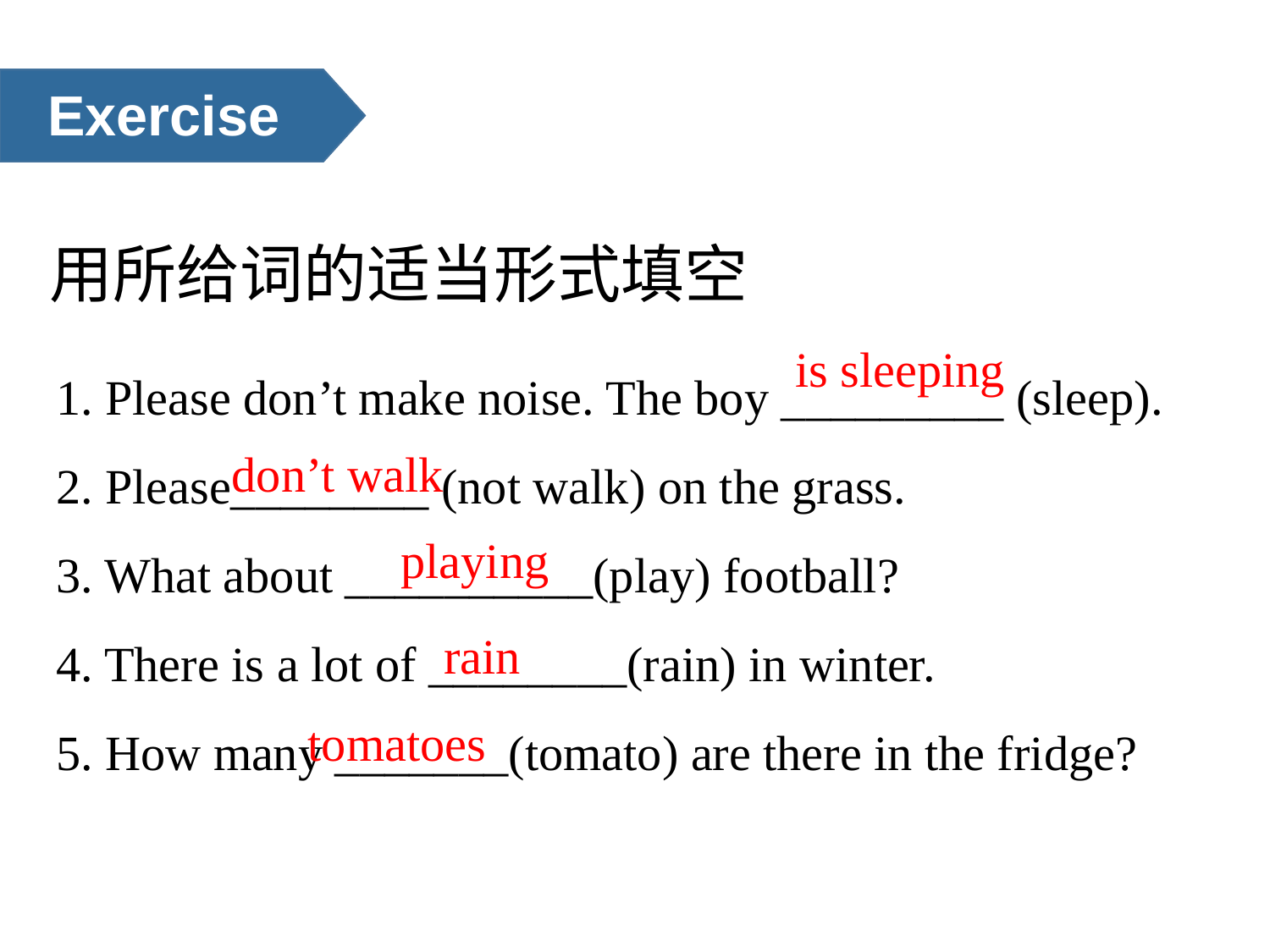

Exercise
用所给词的适当形式填空
1. Please don’t make noise. The boy _________ (sleep).
2. Please________ (not walk) on the grass.
3. What about __________(play) football?
4. There is a lot of ________(rain) in winter.
5. How many _______(tomato) are there in the fridge?
is sleeping
don’t walk
playing
rain
 tomatoes